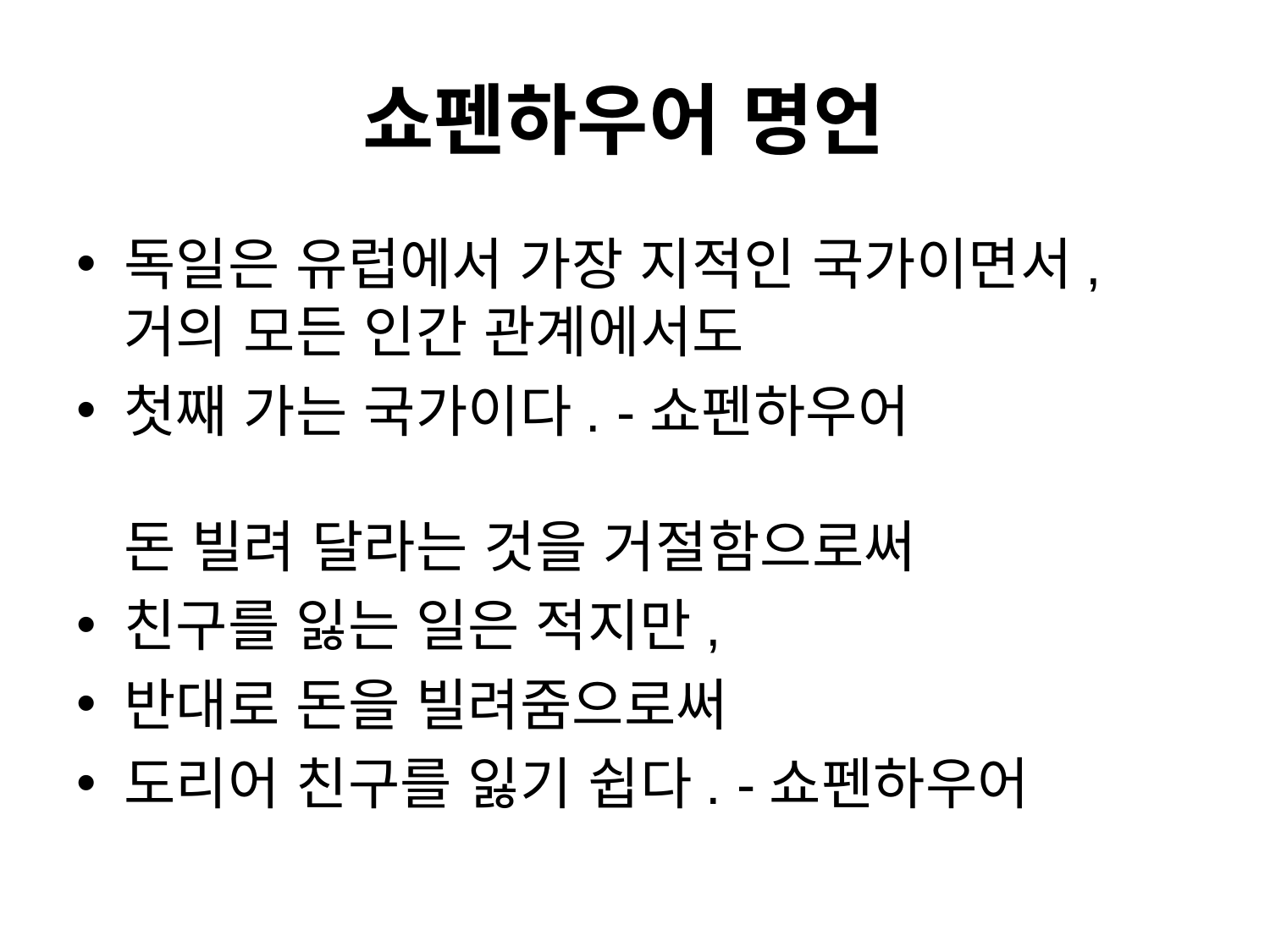

# 쇼펜하우어 명언
독일은 유럽에서 가장 지적인 국가이면서, 거의 모든 인간 관계에서도
첫째 가는 국가이다. -쇼펜하우어
돈 빌려 달라는 것을 거절함으로써
친구를 잃는 일은 적지만,
반대로 돈을 빌려줌으로써
도리어 친구를 잃기 쉽다. -쇼펜하우어